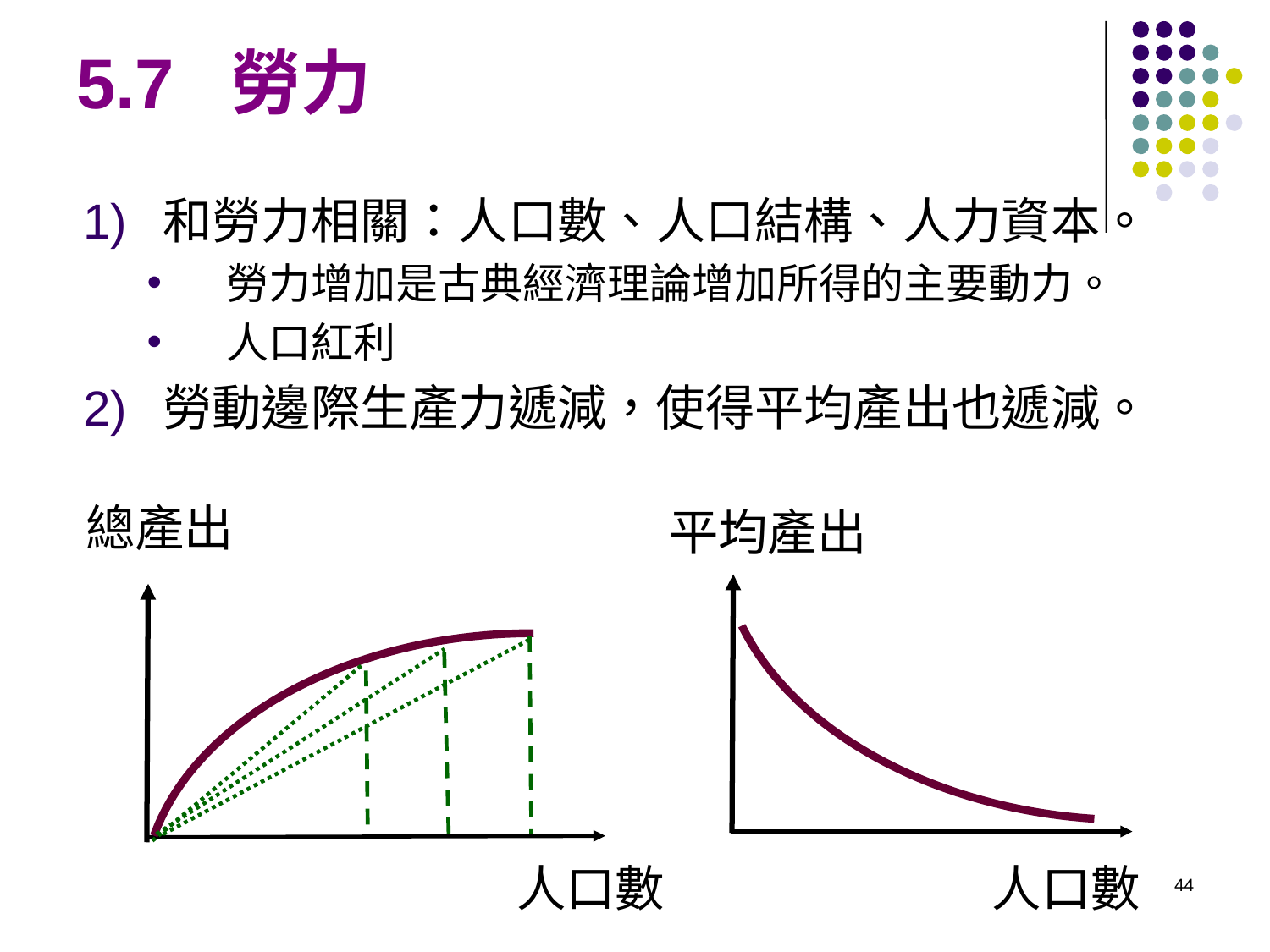

# 5.7  勞力
和勞力相關：人口數、人口結構、人力資本。
勞力增加是古典經濟理論增加所得的主要動力。
人口紅利
勞動邊際生產力遞減，使得平均產出也遞減。
總產出
平均產出

人口數
人口數
44